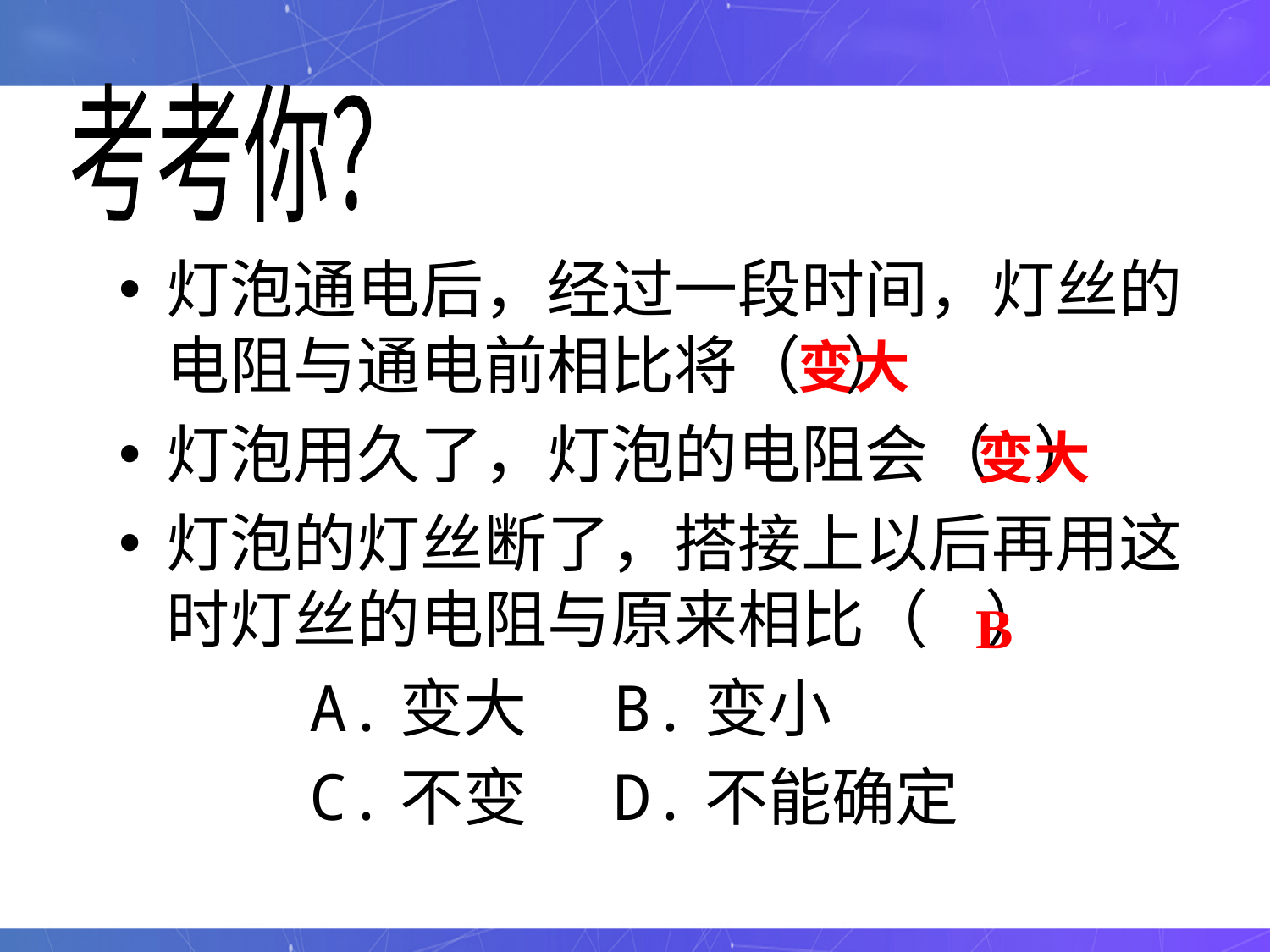

#
考考你？
灯泡通电后，经过一段时间，灯丝的电阻与通电前相比将（   ）
灯泡用久了，灯泡的电阻会（   ）
灯泡的灯丝断了，搭接上以后再用这时灯丝的电阻与原来相比（    ）
     A.变大     B.变小
     C.不变     D.不能确定
变大
变大
B